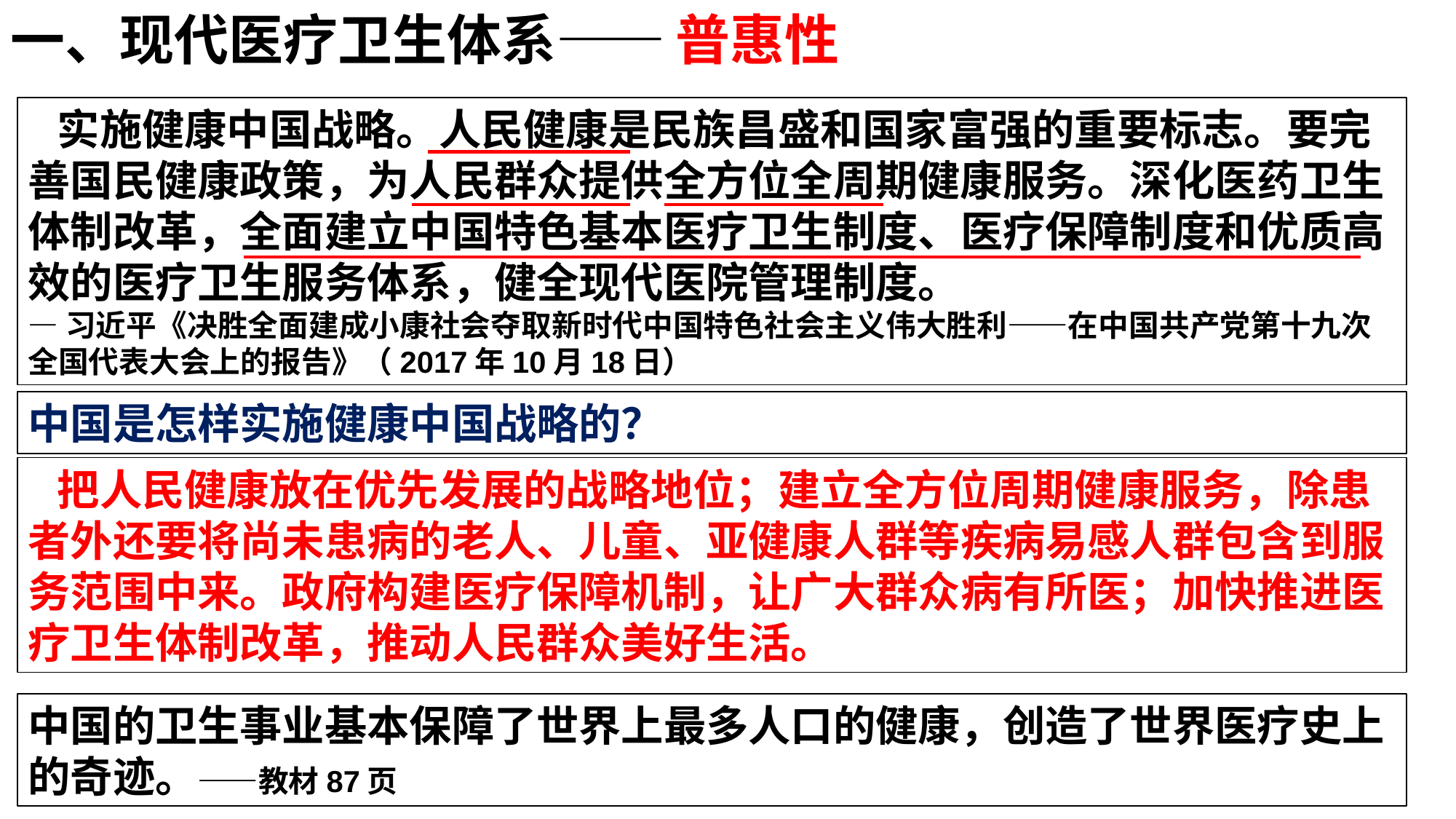

一、现代医疗卫生体系——
普惠性
  实施健康中国战略。人民健康是民族昌盛和国家富强的重要标志。要完善国民健康政策，为人民群众提供全方位全周期健康服务。深化医药卫生体制改革，全面建立中国特色基本医疗卫生制度、医疗保障制度和优质高效的医疗卫生服务体系，健全现代医院管理制度。
—习近平《决胜全面建成小康社会夺取新时代中国特色社会主义伟大胜利——在中国共产党第十九次全国代表大会上的报告》（2017年10月18日）
中国是怎样实施健康中国战略的？
  把人民健康放在优先发展的战略地位；建立全方位周期健康服务，除患者外还要将尚未患病的老人、儿童、亚健康人群等疾病易感人群包含到服务范围中来。政府构建医疗保障机制，让广大群众病有所医；加快推进医疗卫生体制改革，推动人民群众美好生活。
中国的卫生事业基本保障了世界上最多人口的健康，创造了世界医疗史上的奇迹。——教材87页